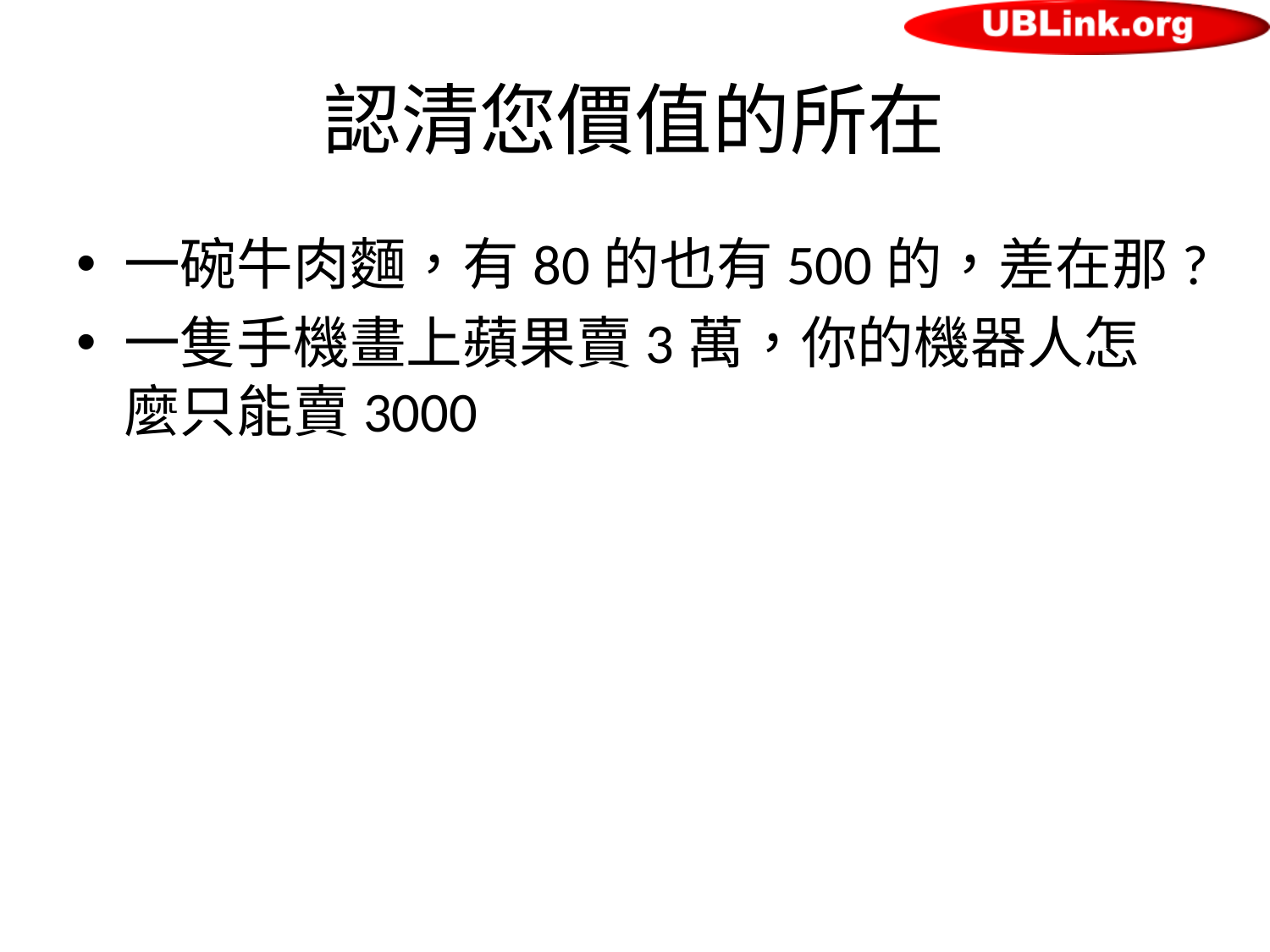

# 認清您價值的所在
一碗牛肉麵，有80的也有500的，差在那?
一隻手機畫上蘋果賣3萬，你的機器人怎麼只能賣3000